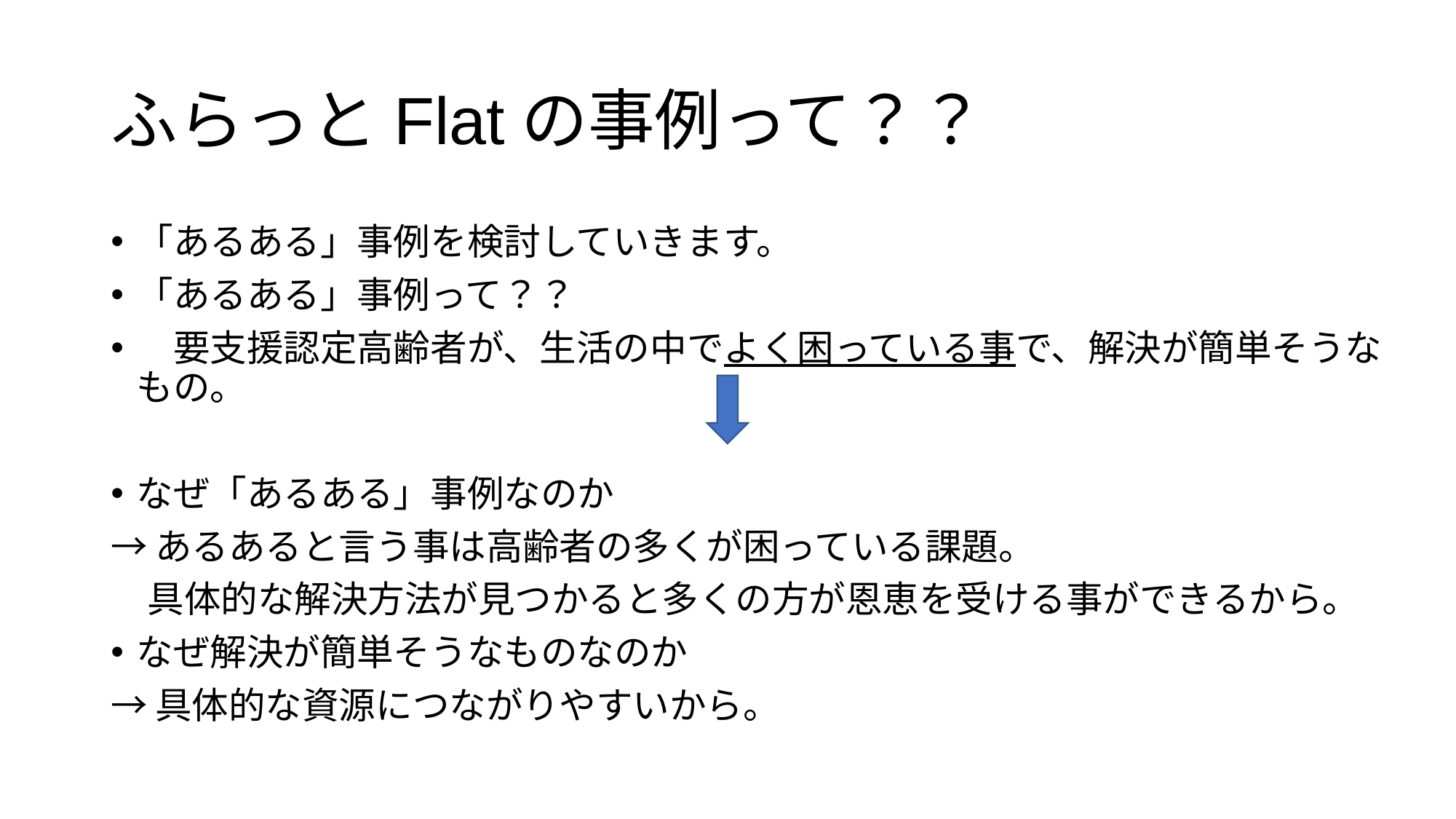

# ふらっとFlatの事例って？？
「あるある」事例を検討していきます。
「あるある」事例って？？
　要支援認定高齢者が、生活の中でよく困っている事で、解決が簡単そうなもの。

なぜ「あるある」事例なのか
→あるあると言う事は高齢者の多くが困っている課題。
　具体的な解決方法が見つかると多くの方が恩恵を受ける事ができるから。
なぜ解決が簡単そうなものなのか
→具体的な資源につながりやすいから。